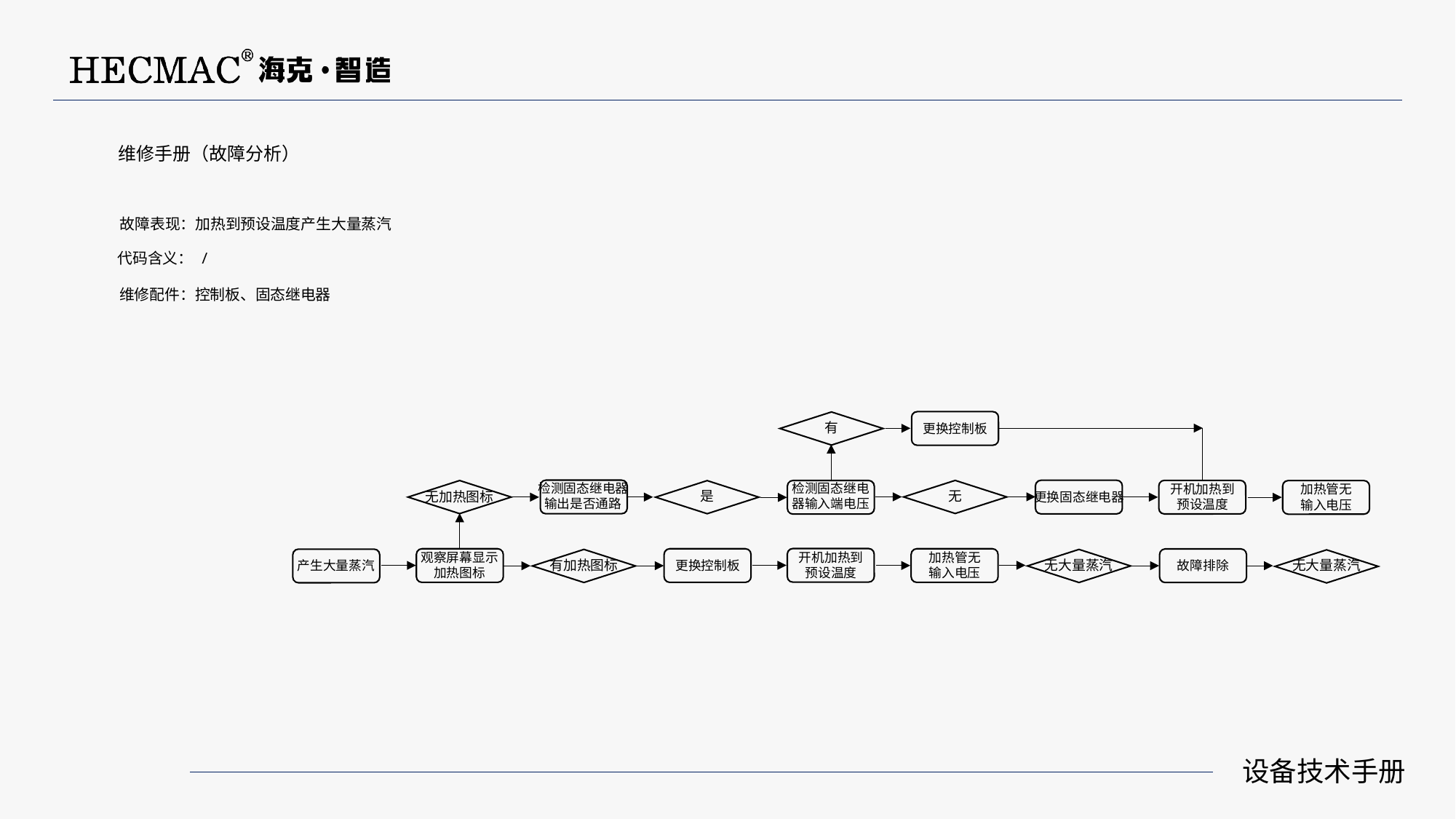

维修手册（故障分析）
故障表现：加热到预设温度产生大量蒸汽
代码含义： /
维修配件：控制板、固态继电器

有
更换控制板
检测固态继电
器输入端电压
检测固态继电器
输出是否通路
开机加热到
预设温度
加热管无
输入电压

无
是
无加热图标
更换固态继电器
开机加热到
预设温度
加热管无
输入电压
观察屏幕显示
加热图标

无大量蒸汽
有加热图标
无大量蒸汽
产生大量蒸汽
更换控制板
故障排除